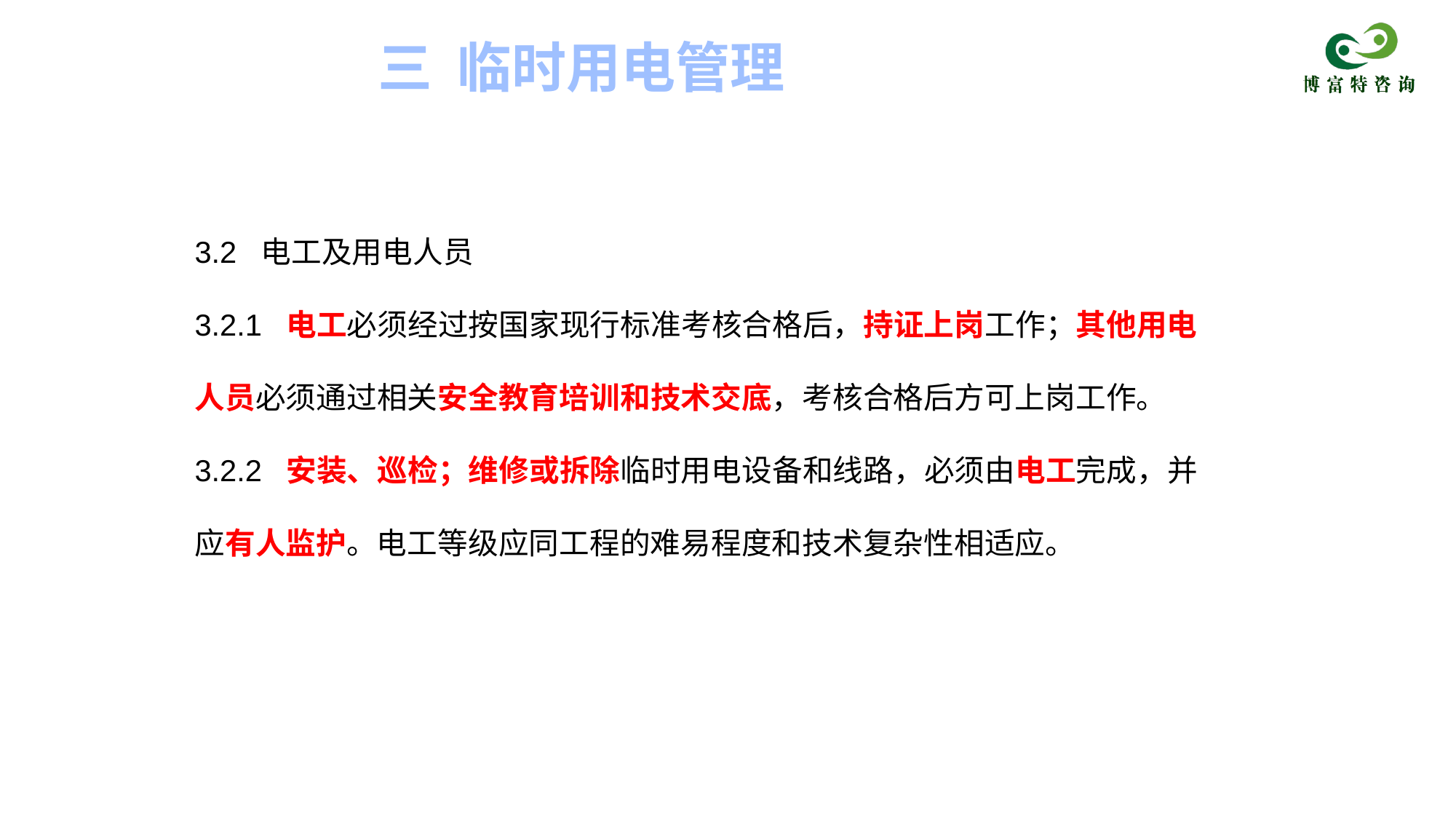

三  临时用电管理
3.2  电工及用电人员
3.2.1  电工必须经过按国家现行标准考核合格后，持证上岗工作；其他用电
人员必须通过相关安全教育培训和技术交底，考核合格后方可上岗工作。
3.2.2  安装、巡检；维修或拆除临时用电设备和线路，必须由电工完成，并
应有人监护。电工等级应同工程的难易程度和技术复杂性相适应。